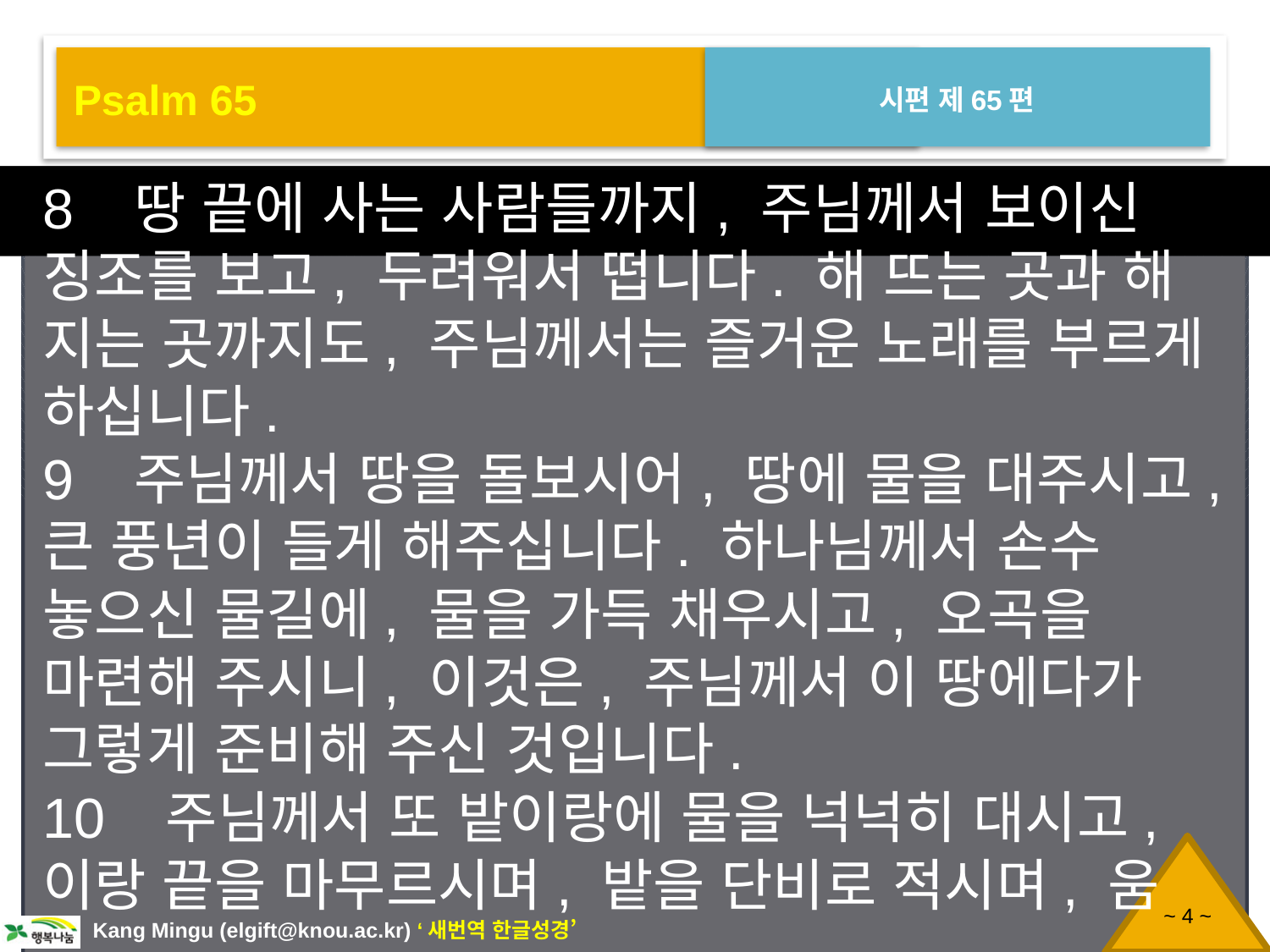

Psalm 65
시편 제65편
8   땅 끝에 사는 사람들까지, 주님께서 보이신 징조를 보고, 두려워서 떱니다. 해 뜨는 곳과 해 지는 곳까지도, 주님께서는 즐거운 노래를 부르게 하십니다.
9   주님께서 땅을 돌보시어, 땅에 물을 대주시고, 큰 풍년이 들게 해주십니다. 하나님께서 손수 놓으신 물길에, 물을 가득 채우시고, 오곡을 마련해 주시니, 이것은, 주님께서 이 땅에다가 그렇게 준비해 주신 것입니다.
10   주님께서 또 밭이랑에 물을 넉넉히 대시고, 이랑 끝을 마무르시며, 밭을 단비로 적시며, 움